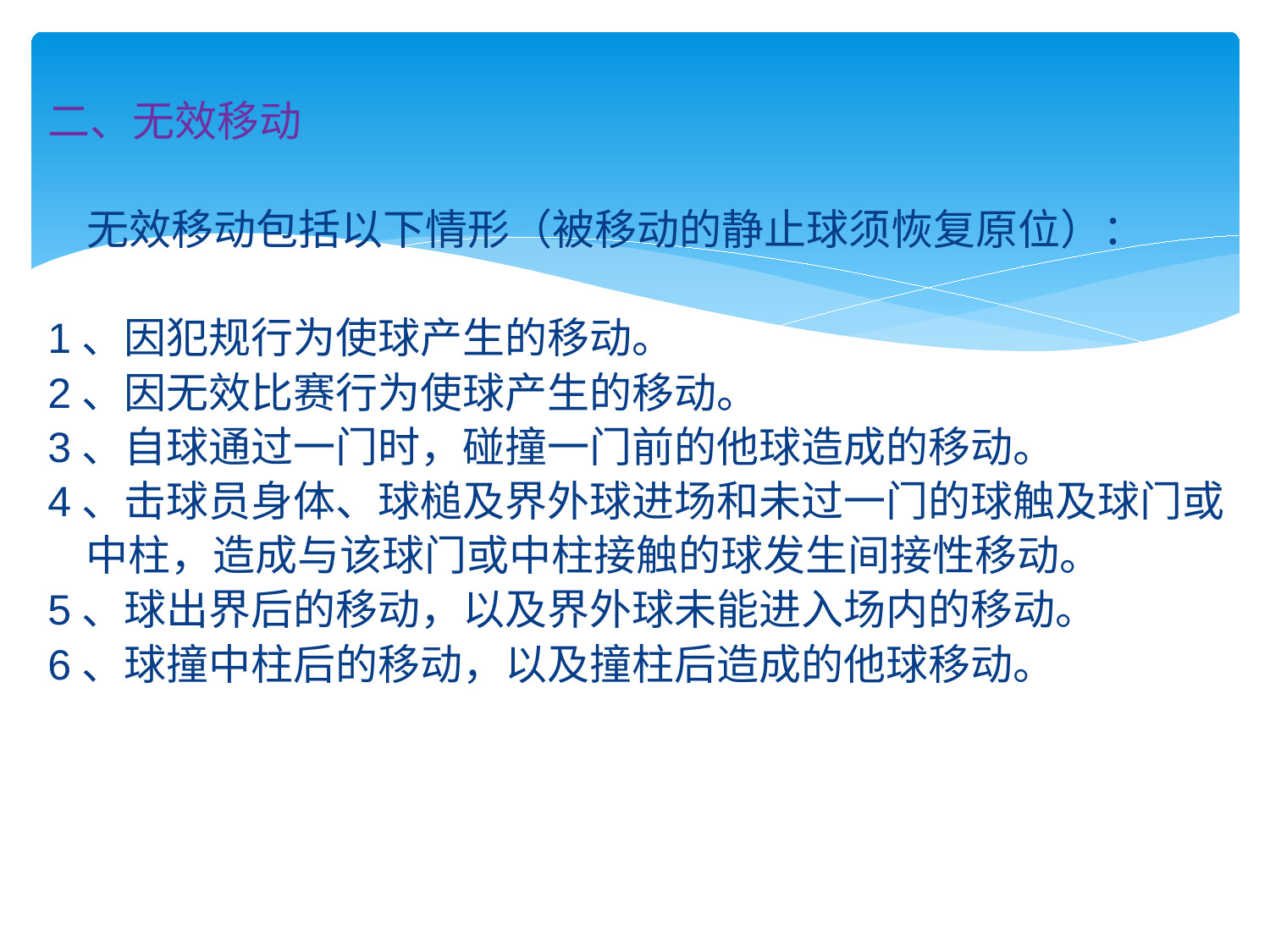

二、无效移动

   无效移动包括以下情形（被移动的静止球须恢复原位）：

1、因犯规行为使球产生的移动。
2、因无效比赛行为使球产生的移动。
3、自球通过一门时，碰撞一门前的他球造成的移动。
4、击球员身体、球槌及界外球进场和未过一门的球触及球门或中柱，造成与该球门或中柱接触的球发生间接性移动。
5、球出界后的移动，以及界外球未能进入场内的移动。
6、球撞中柱后的移动，以及撞柱后造成的他球移动。